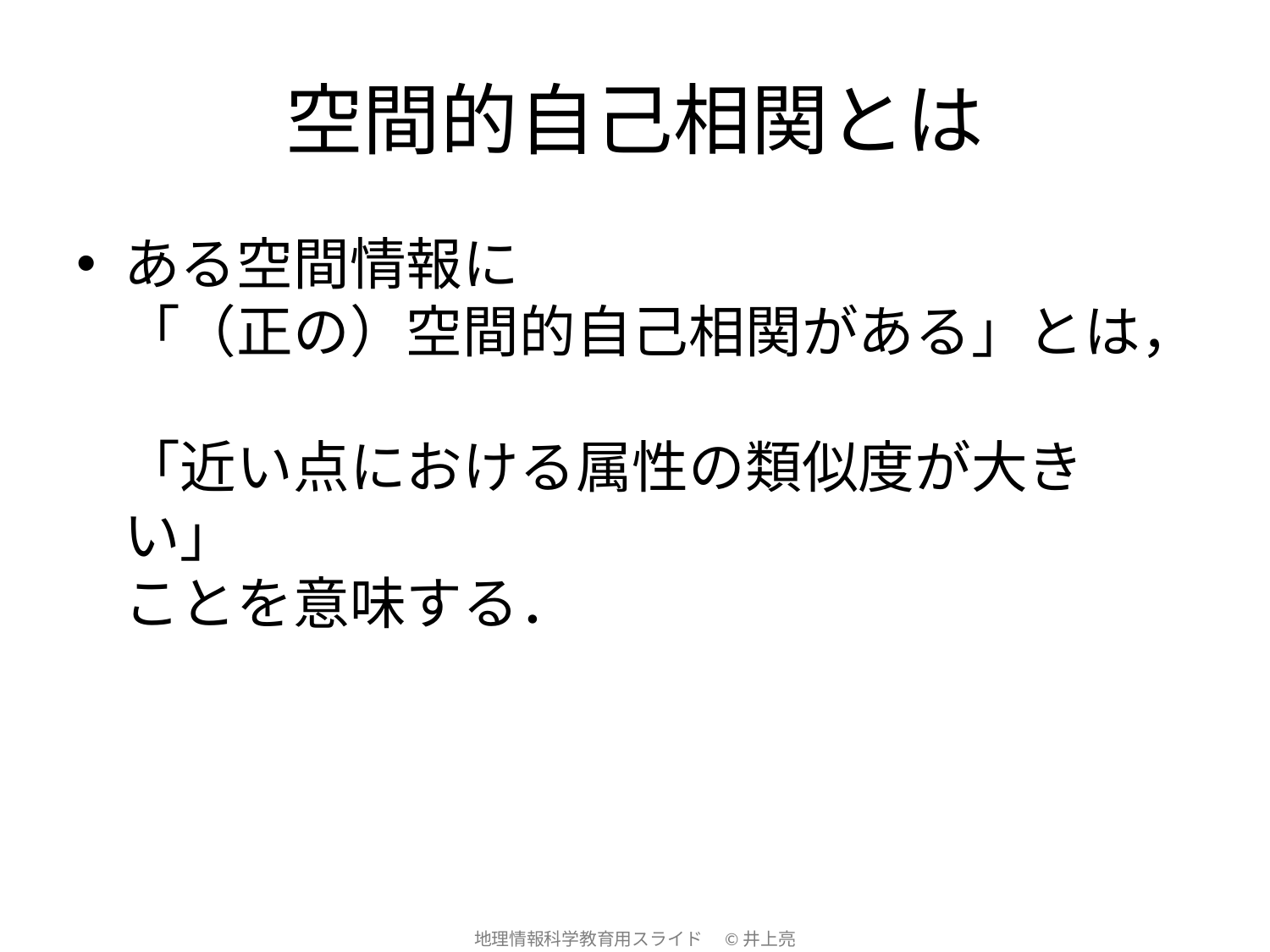

# 空間的自己相関とは
ある空間情報に
「（正の）空間的自己相関がある」とは，
「近い点における属性の類似度が大きい」
ことを意味する．